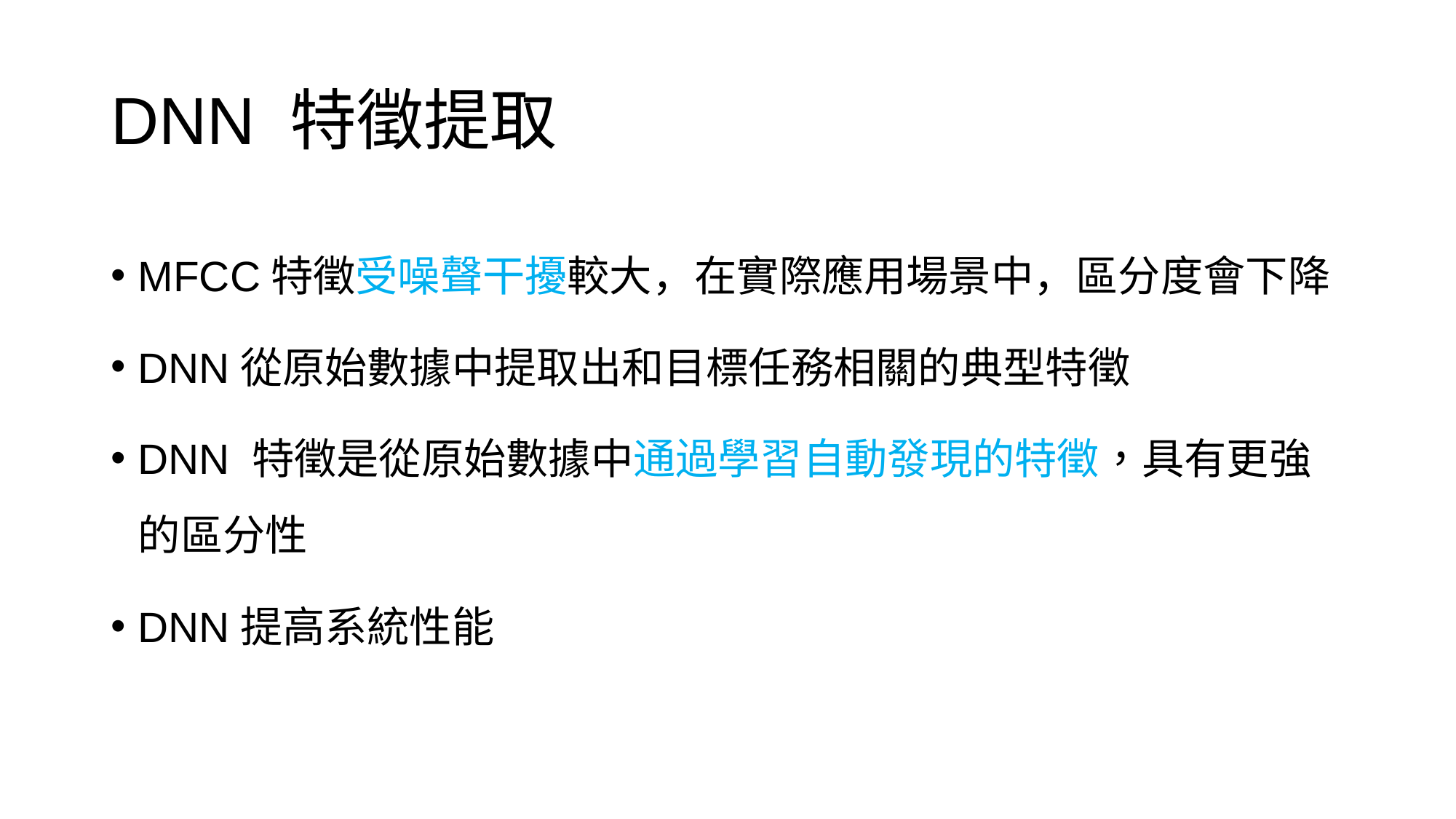

# DNN 特徵提取
MFCC特徵受噪聲干擾較大，在實際應用場景中，區分度會下降
DNN從原始數據中提取出和目標任務相關的典型特徵
DNN 特徵是從原始數據中通過學習自動發現的特徵，具有更強的區分性
DNN提高系統性能